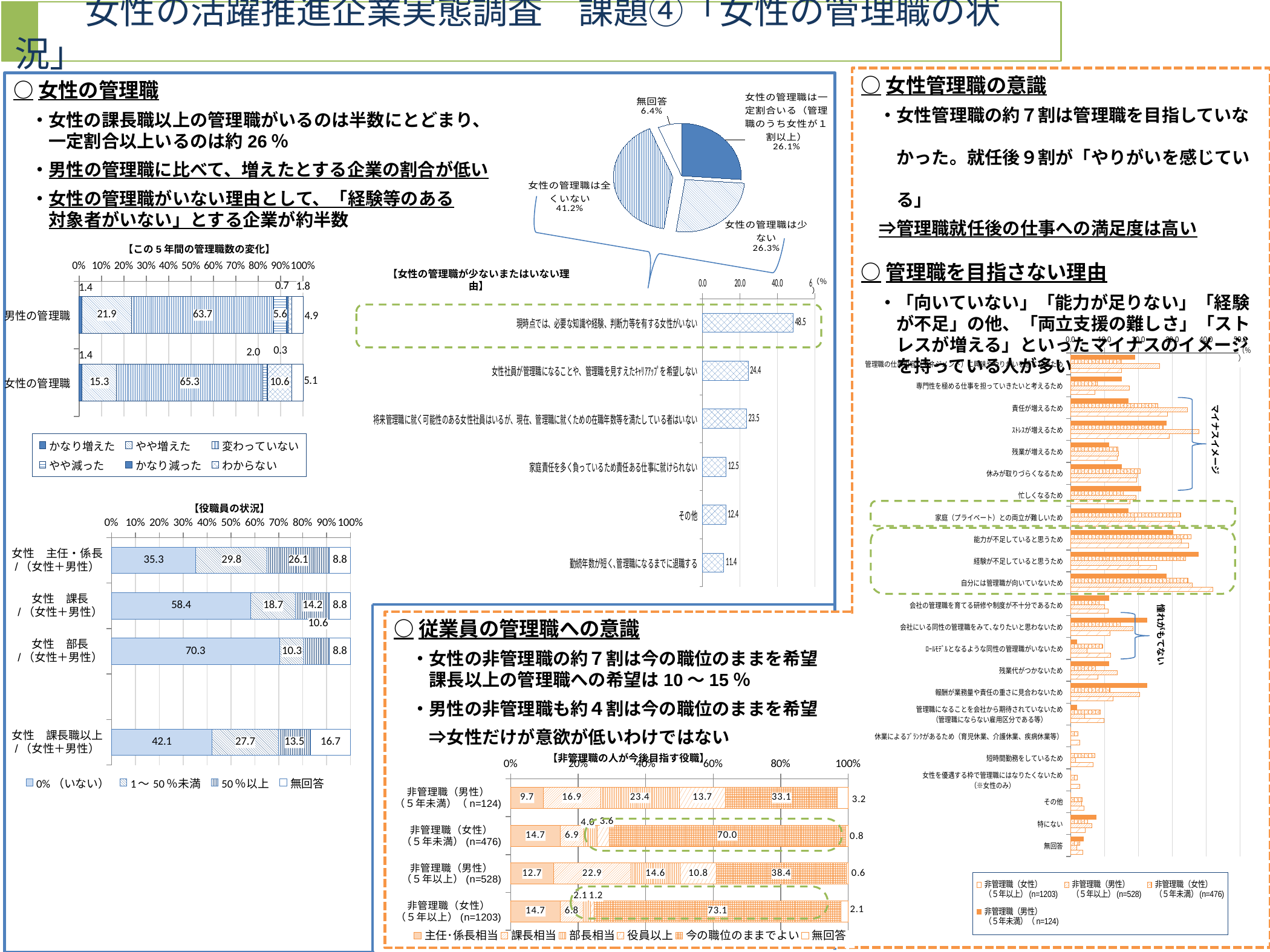

#
　　女性の活躍推進企業実態調査　課題④「女性の管理職の状況」

○女性管理職の意識
　・女性管理職の約７割は管理職を目指していな
　　かった。就任後９割が「やりがいを感じてい
　　る」
　⇒管理職就任後の仕事への満足度は高い

○管理職を目指さない理由
　・「向いていない」「能力が足りない」「経験
　　が不足」の他、「両立支援の難しさ」「スト
　　レスが増える」といったマイナスのイメージ
　　を持っている人が多い

○女性の管理職
　・女性の課長職以上の管理職がいるのは半数にとどまり、
　　一定割合以上いるのは約26％
　・男性の管理職に比べて、増えたとする企業の割合が低い
　・女性の管理職がいない理由として、「経験等のある
　　対象者がいない」とする企業が約半数

### Chart

| Category |  |
|---|---|
| 女性の管理職は一定割合いる（管理職のうち女性が１割以上） | 486.0 |
| 女性の管理職は少ない | 489.0 |
| 女性の管理職は全くいない | 766.0 |
| 無回答 | 119.0 |
【この5年間の管理職数の変化】

### Chart

| Category | かなり増えた | やや増えた | 変わっていない | やや減った | かなり減った | わからない | 無回答 |
|---|---|---|---|---|---|---|---|
| 男性の管理職 | 1.4 | 21.9 | 63.7 | 5.6 | 0.7 | 1.8 | 4.9 |
| 女性の管理職 | 1.4 | 15.3 | 65.3 | 2.0 | 0.3 | 10.6 | 5.1 |
【女性の管理職が少ないまたはいない理由】

### Chart

| Category | 系列 1 |
|---|---|
| 現時点では、必要な知識や経験、判断力等を有する女性がいない | 48.5 |
| 女性社員が管理職になることや、管理職を見すえたｷｬﾘｱｱｯﾌﾟを希望しない | 24.4 |
| 将来管理職に就く可能性のある女性社員はいるが、現在、管理職に就くための在職年数等を満たしている者はいない | 23.5 |
| 家庭責任を多く負っているため責任ある仕事に就けられない | 12.5 |
| その他 | 12.4 |
| 勤続年数が短く､管理職になるまでに退職する | 11.4 |
（％）

### Chart

| Category | 非管理職（男性）
（５年未満）（n=124) | 非管理職（女性）
（５年未満）(n=476) | 非管理職（男性）
（５年以上）(n=528) | 非管理職（女性）
（５年以上）(n=1203) |
|---|---|---|---|---|
| 管理職の仕事内容（マネジメント）に興味ややりがいを感じないため | 18.9 | 15.1 | 26.3 | 15.1 |
| 専門性を極める仕事を担っていきたいと考えるため | 15.1 | 7.9 | 17.4 | 7.1 |
| 責任が増えるため | 17.0 | 25.8 | 34.4 | 28.6 |
| ｽﾄﾚｽが増えるため | 28.3 | 27.3 | 37.8 | 29.2 |
| 残業が増えるため | 11.3 | 13.9 | 14.1 | 13.7 |
| 休みが取りづらくなるため | 15.1 | 20.6 | 19.6 | 19.4 |
| 忙しくなるため | 20.8 | 15.6 | 19.3 | 17.5 |
| 家庭（プライベート）との両立が難しいため | 17.0 | 32.5 | 18.9 | 32.1 |
| 能力が不足していると思うため | 30.2 | 35.5 | 32.6 | 34.8 |
| 経験が不足していると思うため | 37.7 | 34.0 | 20.0 | 25.3 |
| 自分には管理職が向いていないため | 28.3 | 34.7 | 35.9 | 41.9 |
| 会社の管理職を育てる研修や制度が不十分であるため | 11.3 | 8.4 | 10.0 | 11.1 |
| 会社にいる同性の管理職をみて､なりたいと思わないため | 22.6 | 14.6 | 18.5 | 11.7 |
| ﾛｰﾙﾓﾃﾞﾙとなるような同性の管理職がいないため | 1.9 | 9.4 | 4.8 | 11.8 |
| 残業代がつかないため | 11.3 | 7.4 | 13.7 | 8.0 |
| 報酬が業務量や責任の重さに見合わないため | 22.6 | 11.7 | 20.4 | 12.6 |
| 管理職になることを会社から期待されていないため
（管理職にならない雇用区分である等） | 1.9 | 8.7 | 4.1 | 9.9 |
| 休業によるﾌﾞﾗﾝｸがあるため（育児休業、介護休業、疾病休業等） | 0.0 | 2.2 | 0.0 | 2.8 |
| 短時間勤務をしているため | 0.0 | 7.2 | 1.5 | 6.6 |
| 女性を優遇する枠で管理職にはなりたくないため
（※女性のみ） | 0.0 | 2.0 | 0.0 | 2.8 |
| その他 | 0.0 | 3.5 | 3.3 | 4.0 |
| 特にない | 7.5 | 5.0 | 6.3 | 4.4 |
| 無回答 | 3.8 | 2.7 | 1.9 | 3.7 |
マイナスイメージ
【役職員の状況】

### Chart

| Category | 0%（いない） | 1～50％未満 | 50％以上 | 無回答 |
|---|---|---|---|---|
| 女性　主任・係長
/（女性＋男性） | 35.3 | 29.8 | 26.1 | 8.8 |
| 女性　課長
/（女性＋男性） | 58.4 | 18.7 | 14.2 | 8.8 |
| 女性　部長
/（女性＋男性） | 70.3 | 10.3 | 10.6 | 8.8 |
| 　 | None | None | None | None |
| 女性　課長職以上
/（女性＋男性） | 42.1 | 27.7 | 13.5 | 16.7 |
憧れがもてない
○従業員の管理職への意識
　・女性の非管理職の約７割は今の職位のままを希望
　　課長以上の管理職への希望は10～15％
　・男性の非管理職も約４割は今の職位のままを希望
　　⇒女性だけが意欲が低いわけではない

【非管理職の人が今後目指す役職】

### Chart

| Category | 主任･係長相当 | 課長相当 | 部長相当 | 役員以上 | 今の職位のままでよい | 無回答 |
|---|---|---|---|---|---|---|
| 非管理職（男性）
（５年未満）（n=124) | 9.7 | 16.9 | 23.4 | 13.7 | 33.1 | 3.2 |
| 非管理職（女性）
（５年未満）(n=476) | 14.7 | 6.9 | 4.0 | 3.6 | 70.0 | 0.8 |
| 非管理職（男性）
（５年以上）(n=528) | 12.7 | 22.9 | 14.6 | 10.8 | 38.4 | 0.6 |
| 非管理職（女性）
（５年以上）(n=1203) | 14.7 | 6.8 | 2.1 | 1.2 | 73.1 | 2.1 |